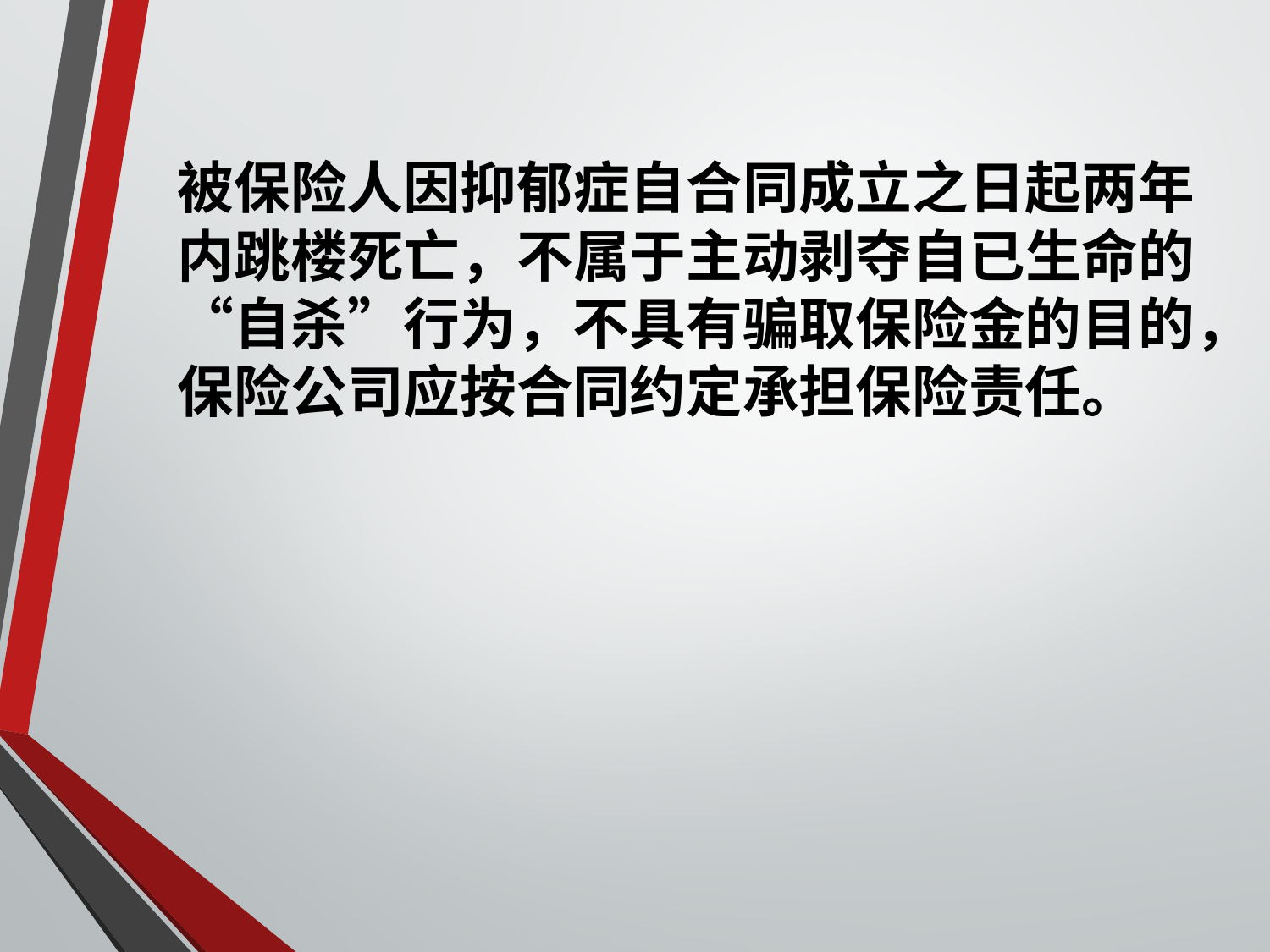

被保险人因抑郁症自合同成立之日起两年内跳楼死亡，不属于主动剥夺自已生命的“自杀”行为，不具有骗取保险金的目的，保险公司应按合同约定承担保险责任。